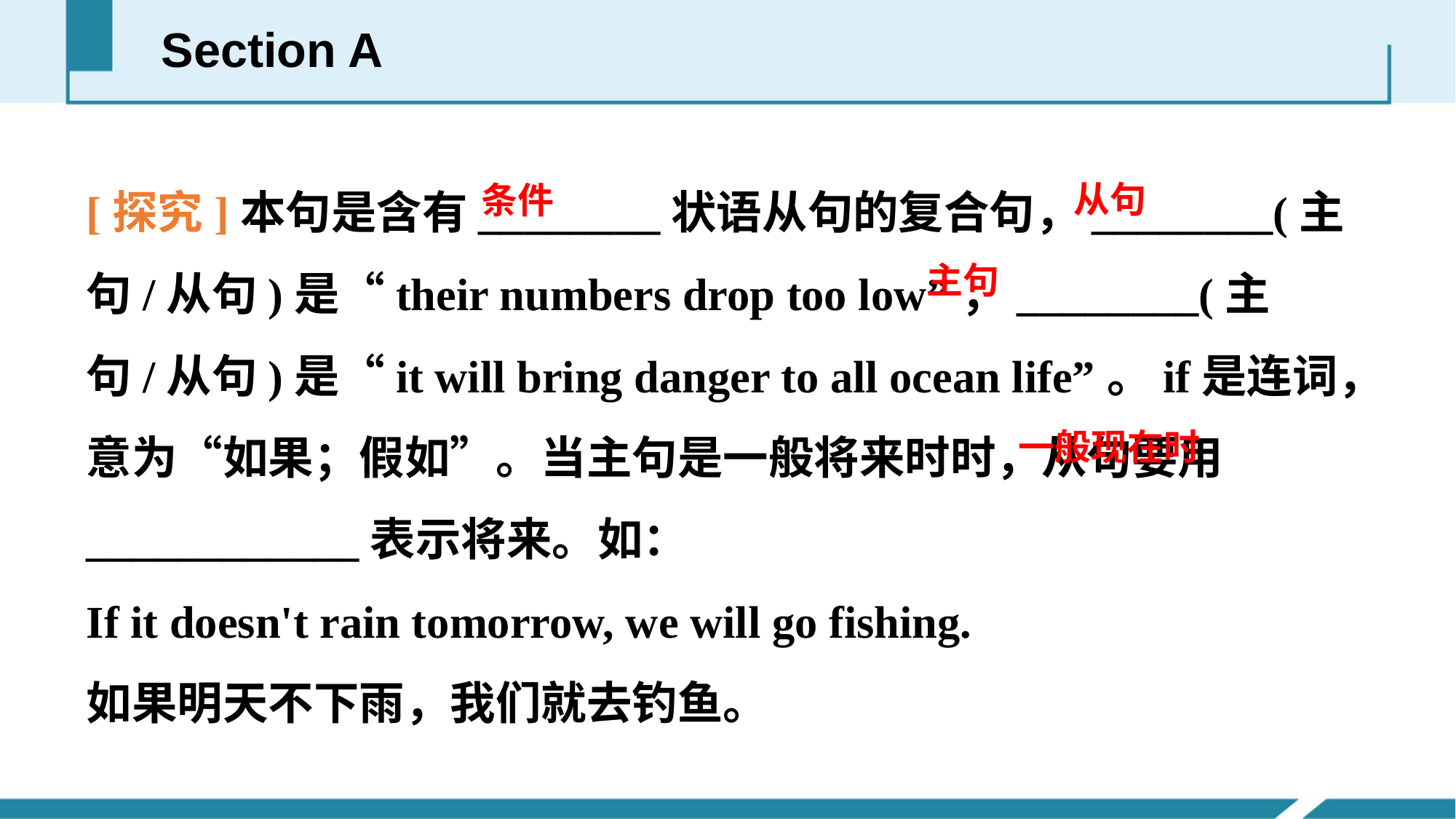

Section A
[探究]本句是含有________状语从句的复合句，________(主句/从句)是“their numbers drop too low”，________(主句/从句)是“it will bring danger to all ocean life”。if是连词，意为“如果；假如”。当主句是一般将来时时，从句要用____________表示将来。如：
If it doesn't rain tomorrow, we will go fishing.
如果明天不下雨，我们就去钓鱼。
从句
条件
主句
一般现在时